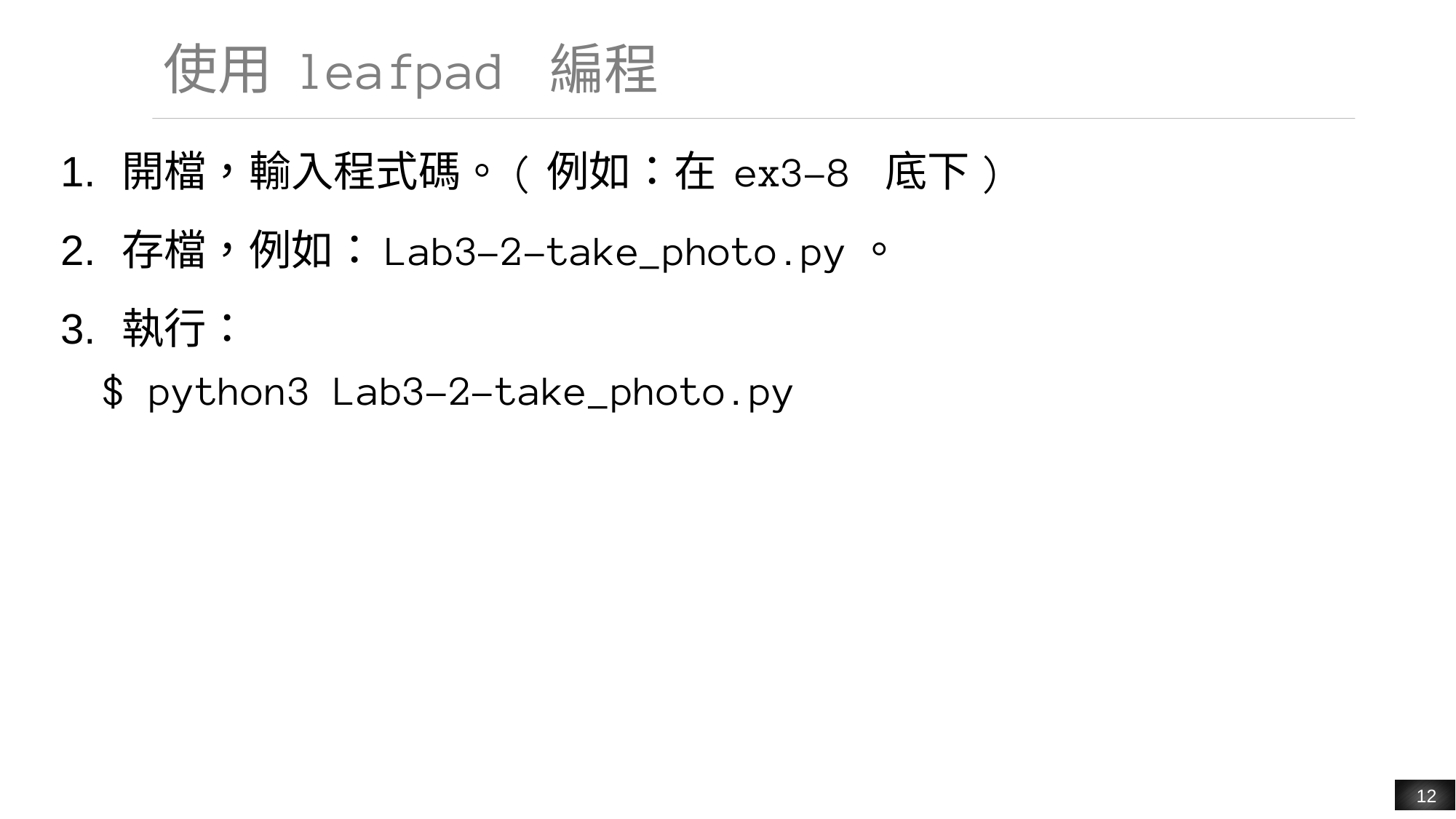

# 使用 leafpad 編程
開檔，輸入程式碼。(例如：在 ex3-8 底下)
存檔，例如：Lab3-2-take_photo.py。
執行：
$ python3 Lab3-2-take_photo.py